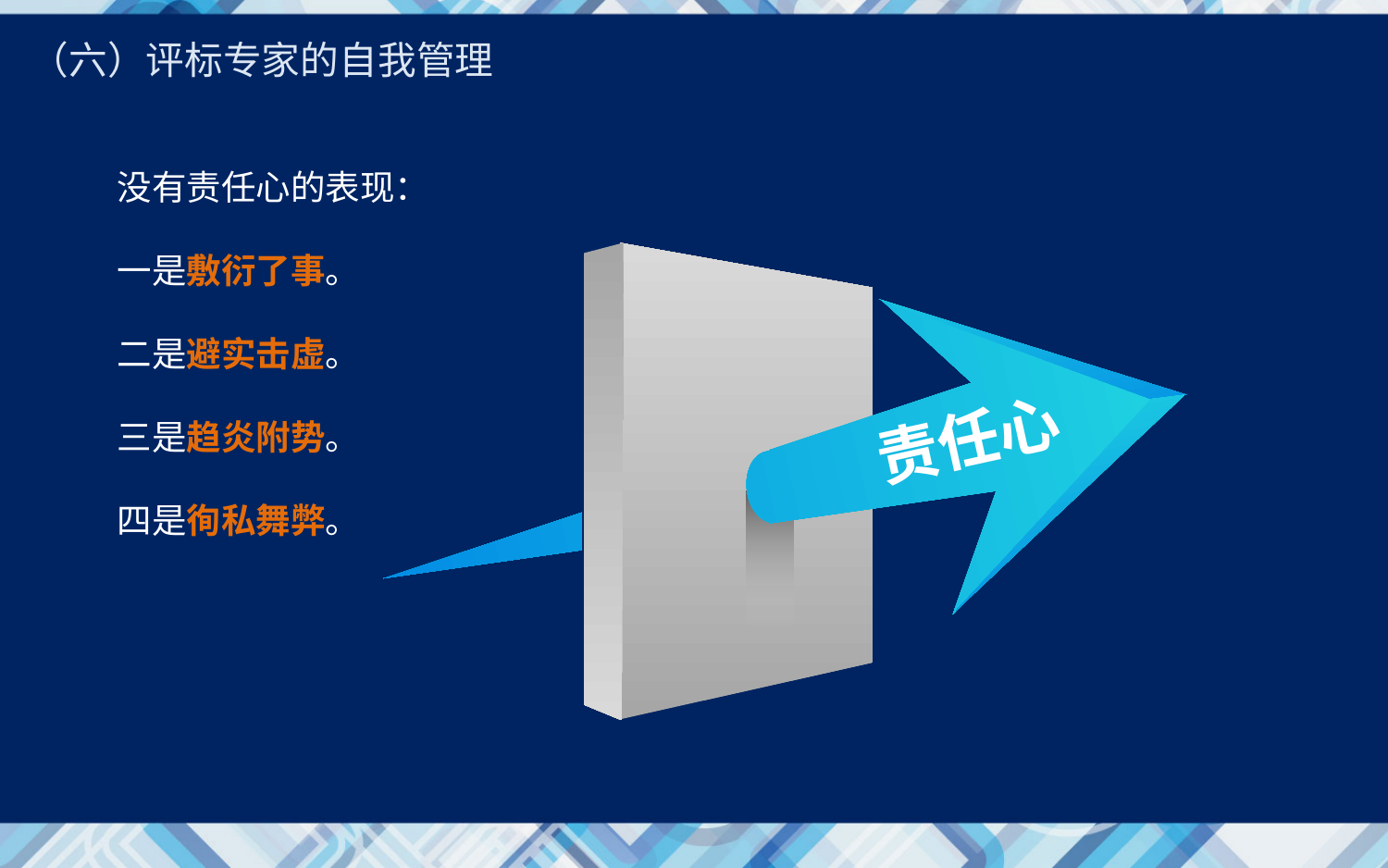

（六）评标专家的自我管理

没有责任心的表现：

一是敷衍了事。

二是避实击虚。

三是趋炎附势。

四是徇私舞弊。

责任心